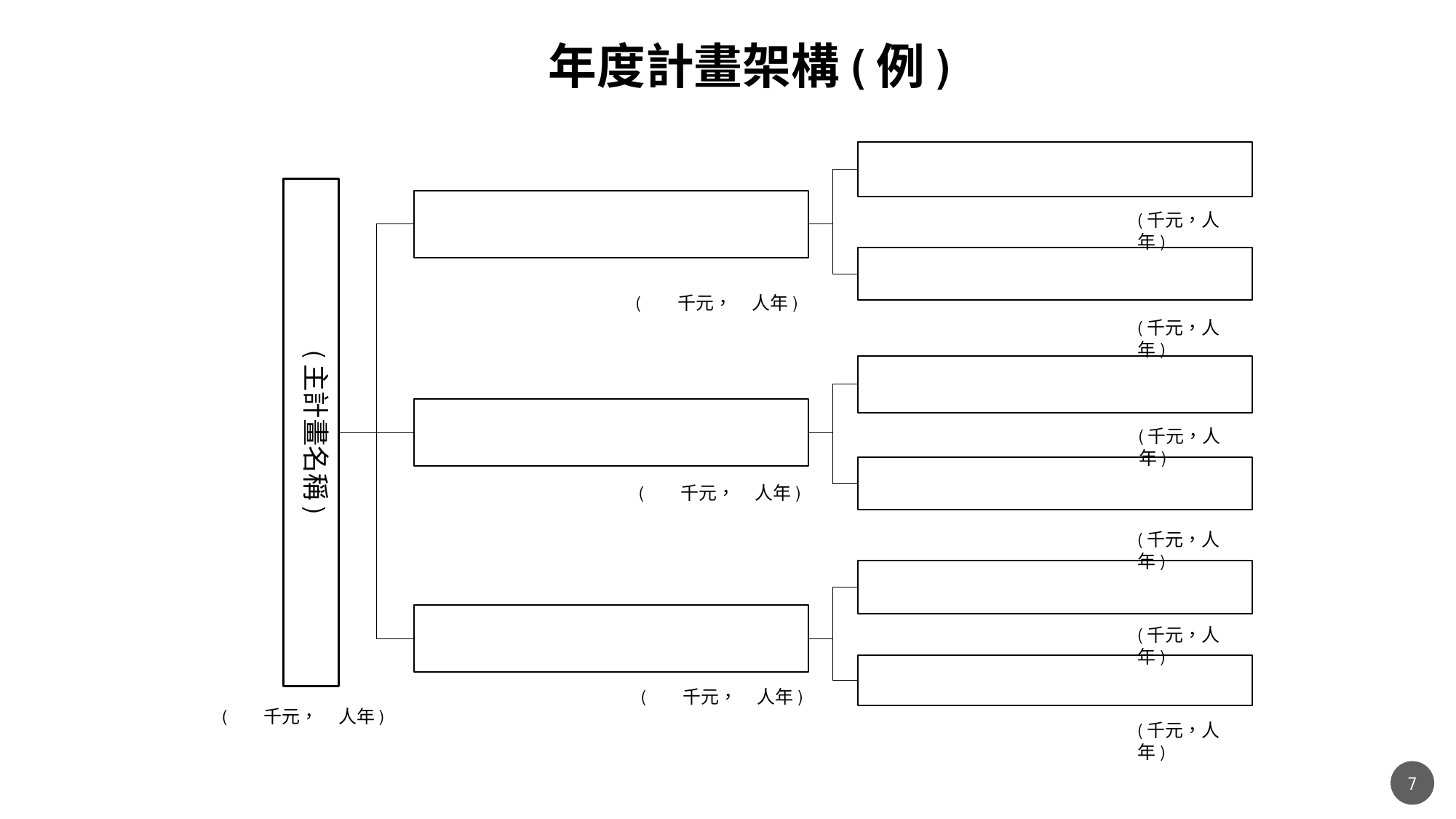

年度計畫架構(例)

(主計畫名稱)

(千元，人年)

(      千元，     人年)
(千元，人年)

(千元，人年)

(      千元，     人年)
(千元，人年)

(千元，人年)

(      千元，     人年)
(      千元，     人年)
(千元，人年)
7